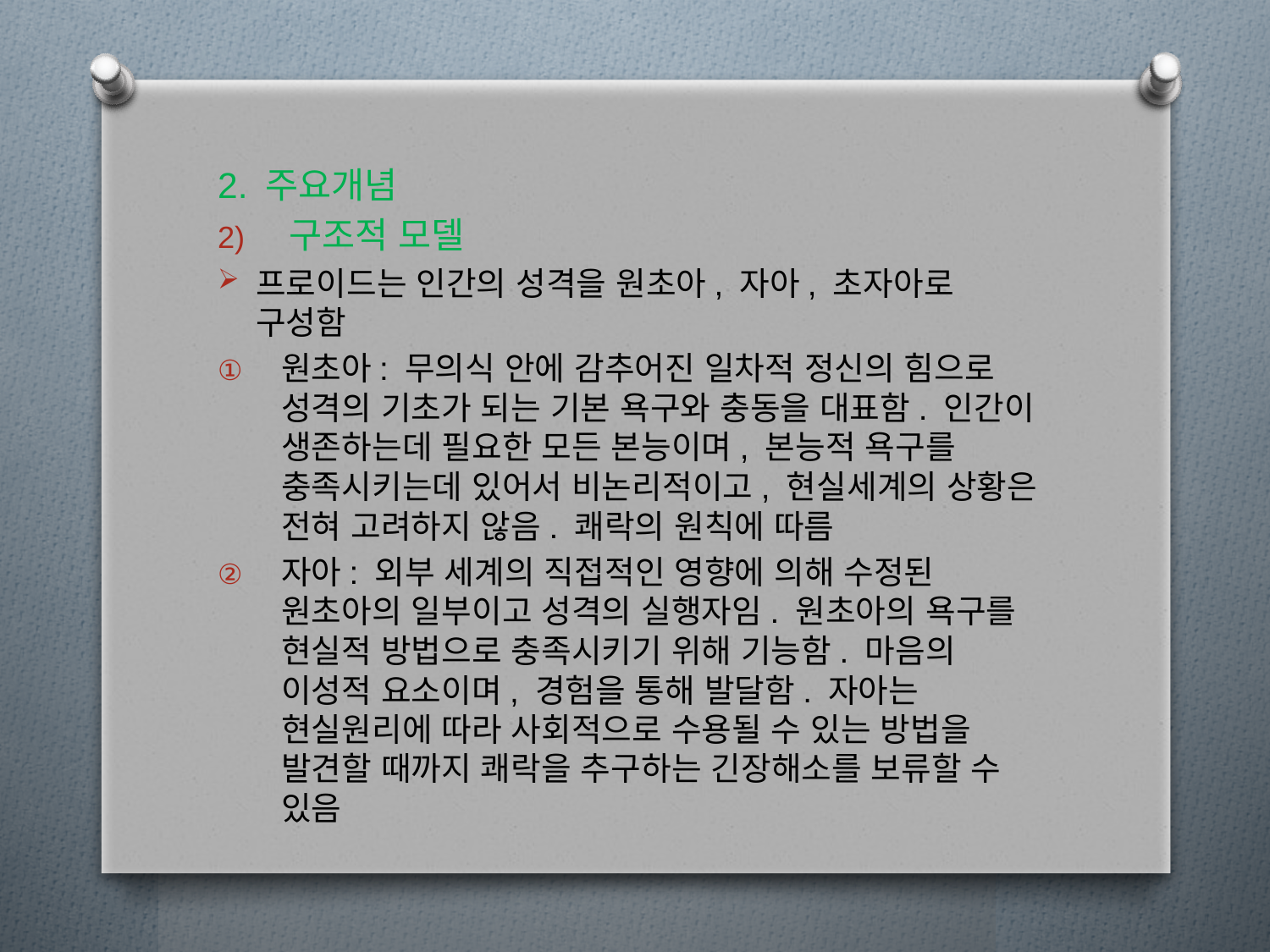

2. 주요개념
구조적 모델
프로이드는 인간의 성격을 원초아, 자아, 초자아로 구성함
원초아: 무의식 안에 감추어진 일차적 정신의 힘으로 성격의 기초가 되는 기본 욕구와 충동을 대표함. 인간이 생존하는데 필요한 모든 본능이며, 본능적 욕구를 충족시키는데 있어서 비논리적이고, 현실세계의 상황은 전혀 고려하지 않음. 쾌락의 원칙에 따름
자아: 외부 세계의 직접적인 영향에 의해 수정된 원초아의 일부이고 성격의 실행자임. 원초아의 욕구를 현실적 방법으로 충족시키기 위해 기능함. 마음의 이성적 요소이며, 경험을 통해 발달함. 자아는 현실원리에 따라 사회적으로 수용될 수 있는 방법을 발견할 때까지 쾌락을 추구하는 긴장해소를 보류할 수 있음